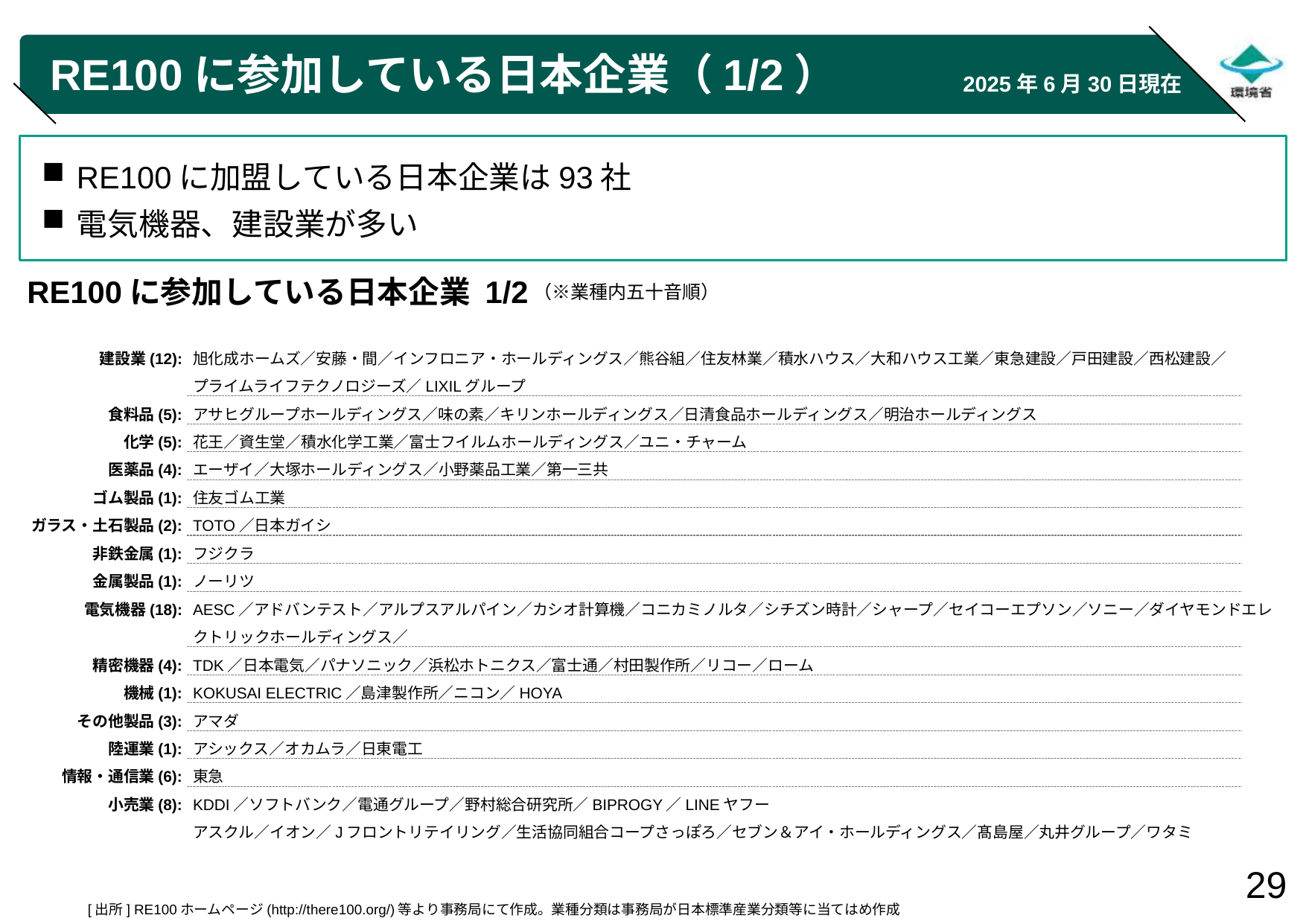

# RE100に参加している日本企業（1/2）
2025年6月30日現在
RE100に加盟している日本企業は93社
電気機器、建設業が多い
RE100に参加している日本企業 1/2
（※業種内五十音順）
建設業(12):

食料品(5):
化学(5):
医薬品(4):
ゴム製品(1):
ガラス・土石製品(2):
非鉄金属(1):
金属製品(1):
電気機器(18):

精密機器(4):
機械(1):
その他製品(3):
陸運業(1):
情報・通信業(6):
小売業(8):
旭化成ホームズ／安藤・間／インフロニア・ホールディングス／熊谷組／住友林業／積水ハウス／大和ハウス工業／東急建設／戸田建設／西松建設／
プライムライフテクノロジーズ／LIXILグループ
アサヒグループホールディングス／味の素／キリンホールディングス／日清食品ホールディングス／明治ホールディングス
花王／資生堂／積水化学工業／富士フイルムホールディングス／ユニ・チャーム
エーザイ／大塚ホールディングス／小野薬品工業／第一三共
住友ゴム工業
TOTO／日本ガイシ
フジクラ
ノーリツ
AESC／アドバンテスト／アルプスアルパイン／カシオ計算機／コニカミノルタ／シチズン時計／シャープ／セイコーエプソン／ソニー／ダイヤモンドエレクトリックホールディングス／
TDK／日本電気／パナソニック／浜松ホトニクス／富士通／村田製作所／リコー／ローム
KOKUSAI ELECTRIC／島津製作所／ニコン／HOYA
アマダ
アシックス／オカムラ／日東電工
東急
KDDI／ソフトバンク／電通グループ／野村総合研究所／BIPROGY／LINEヤフー
アスクル／イオン／Jフロントリテイリング／生活協同組合コープさっぽろ／セブン＆アイ・ホールディングス／髙島屋／丸井グループ／ワタミ
[出所] RE100ホームページ(http://there100.org/)等より事務局にて作成。業種分類は事務局が日本標準産業分類等に当てはめ作成